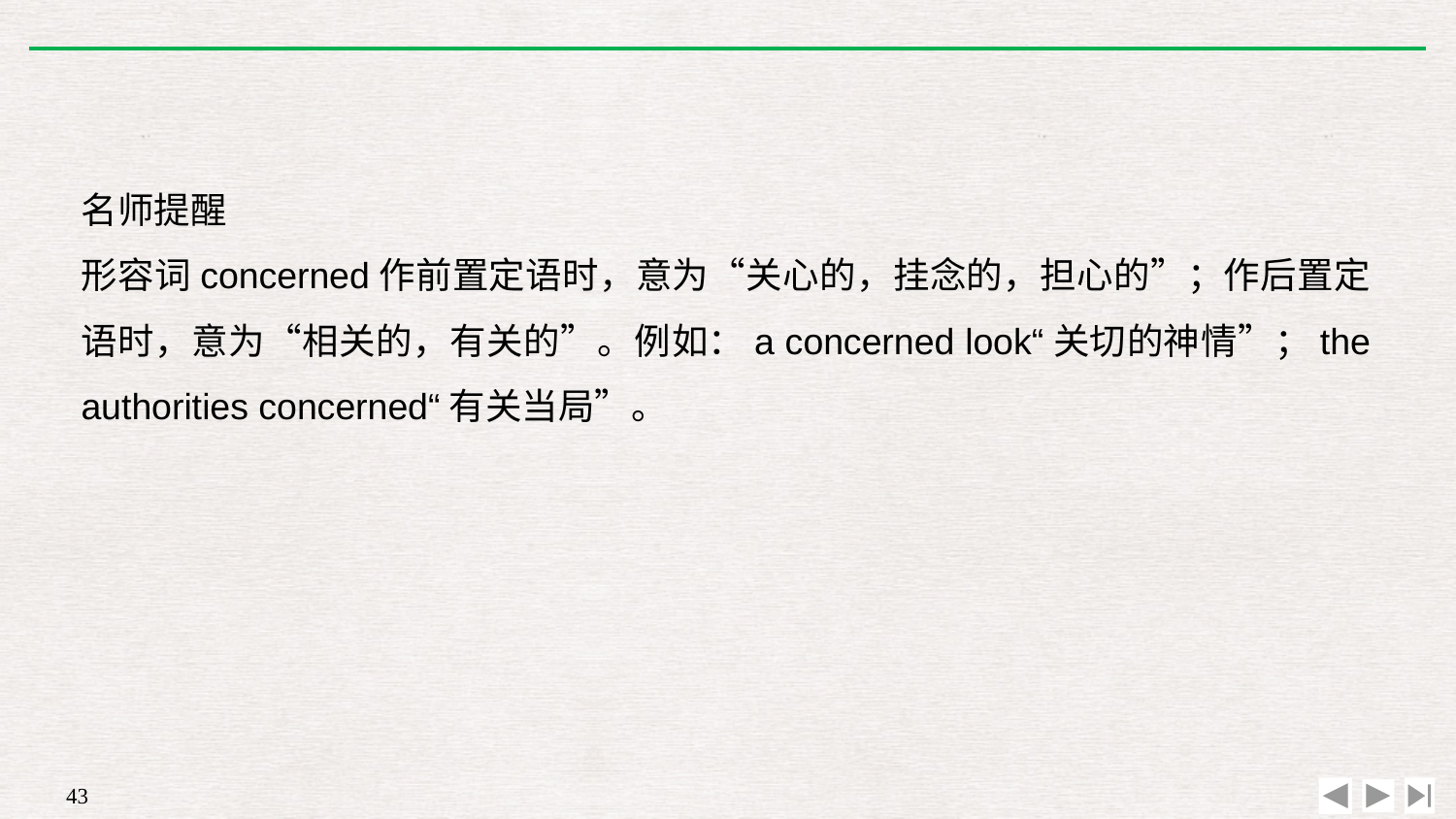

名师提醒
形容词concerned作前置定语时，意为“关心的，挂念的，担心的”；作后置定语时，意为“相关的，有关的”。例如：a concerned look“关切的神情”；the authorities concerned“有关当局”。